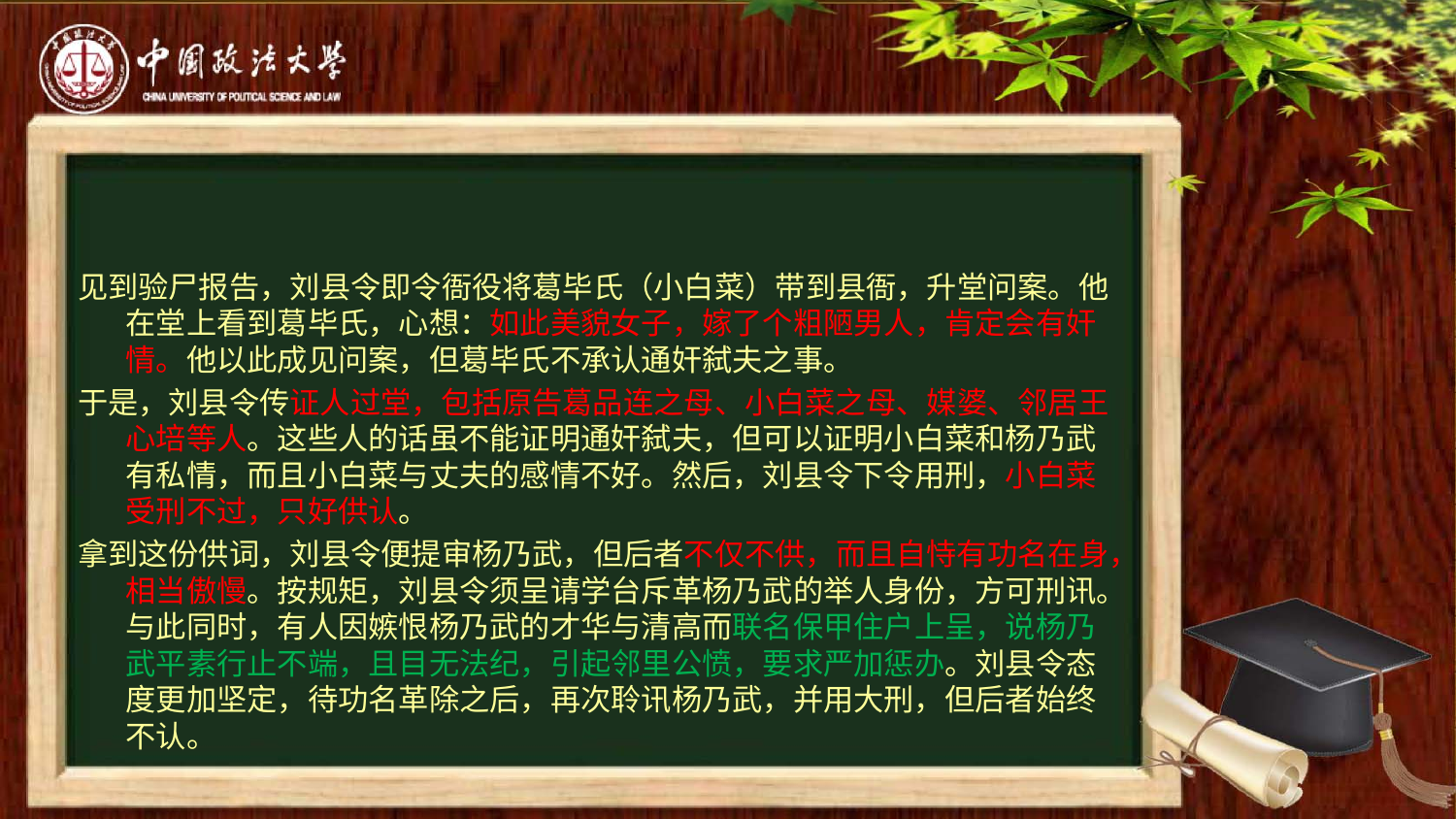

#
见到验尸报告，刘县令即令衙役将葛毕氏（小白菜）带到县衙，升堂问案。他在堂上看到葛毕氏，心想：如此美貌女子，嫁了个粗陋男人，肯定会有奸情。他以此成见问案，但葛毕氏不承认通奸弑夫之事。
于是，刘县令传证人过堂，包括原告葛品连之母、小白菜之母、媒婆、邻居王心培等人。这些人的话虽不能证明通奸弑夫，但可以证明小白菜和杨乃武有私情，而且小白菜与丈夫的感情不好。然后，刘县令下令用刑，小白菜受刑不过，只好供认。
拿到这份供词，刘县令便提审杨乃武，但后者不仅不供，而且自恃有功名在身，相当傲慢。按规矩，刘县令须呈请学台斥革杨乃武的举人身份，方可刑讯。与此同时，有人因嫉恨杨乃武的才华与清高而联名保甲住户上呈，说杨乃武平素行止不端，且目无法纪，引起邻里公愤，要求严加惩办。刘县令态度更加坚定，待功名革除之后，再次聆讯杨乃武，并用大刑，但后者始终不认。